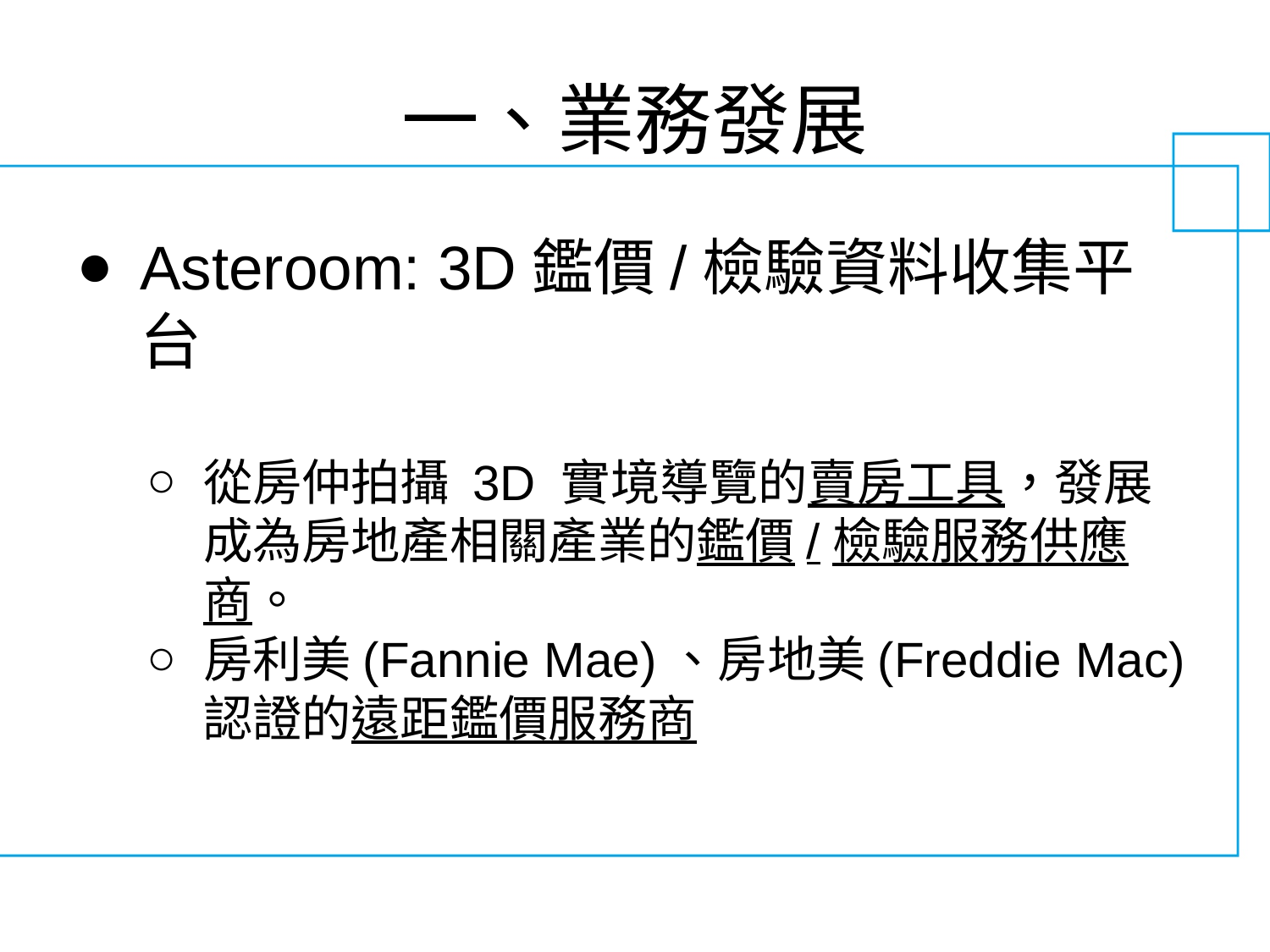

# 一、業務發展
Asteroom: 3D鑑價/檢驗資料收集平台

從房仲拍攝 3D 實境導覽的賣房工具，發展成為房地產相關產業的鑑價/檢驗服務供應商。
房利美(Fannie Mae)、房地美(Freddie Mac)認證的遠距鑑價服務商